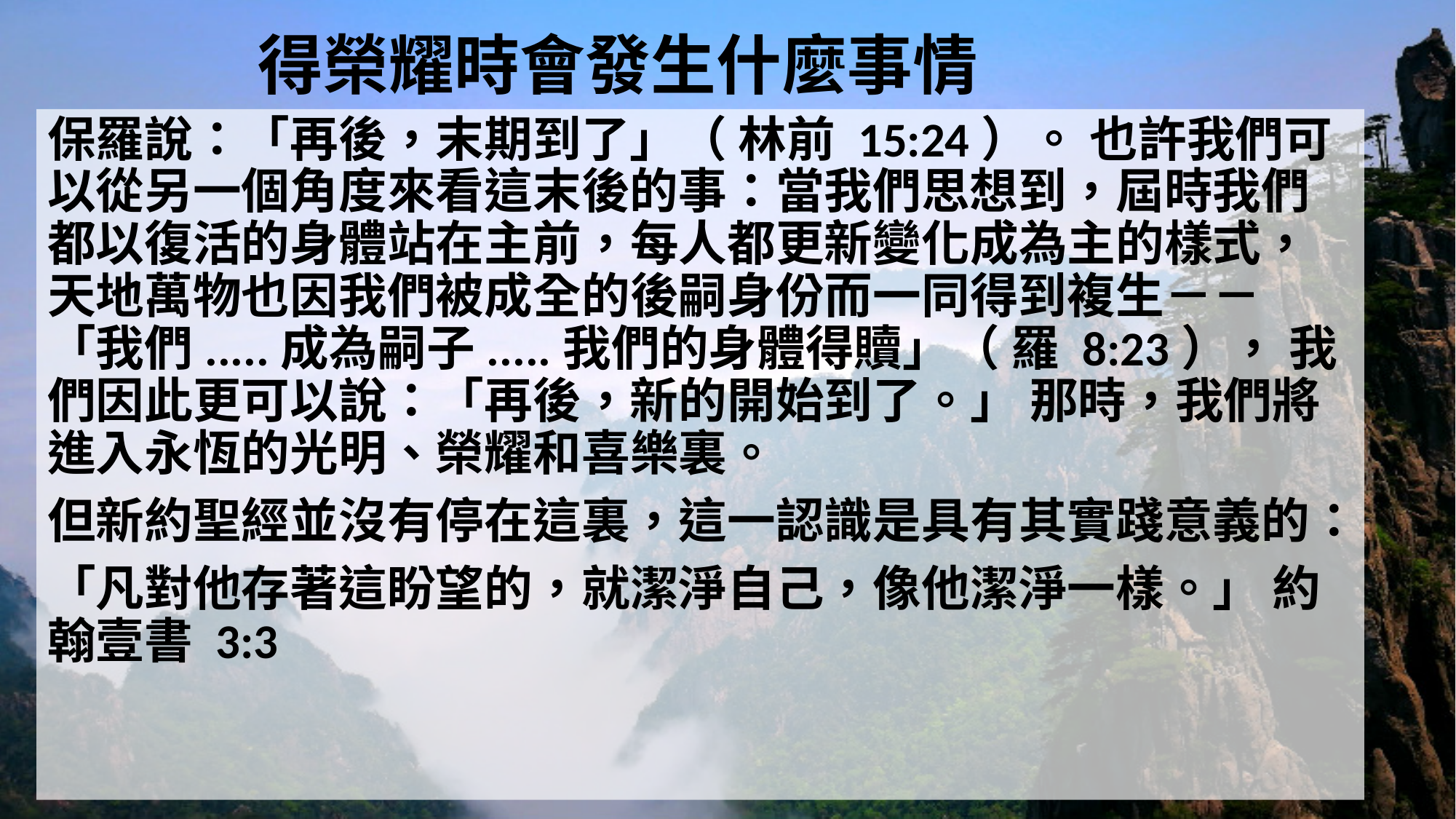

# 得榮耀時會發生什麼事情
保羅說：「再後，末期到了」（ 林前 15:24）。 也許我們可以從另一個角度來看這末後的事：當我們思想到，屆時我們都以復活的身體站在主前，每人都更新變化成為主的樣式，天地萬物也因我們被成全的後嗣身份而一同得到複生－－「我們.....成為嗣子.....我們的身體得贖」（ 羅 8:23）， 我們因此更可以說：「再後，新的開始到了。」 那時，我們將進入永恆的光明、榮耀和喜樂裏。
但新約聖經並沒有停在這裏，這一認識是具有其實踐意義的：
「凡對他存著這盼望的，就潔淨自己，像他潔淨一樣。」 約翰壹書 3:3